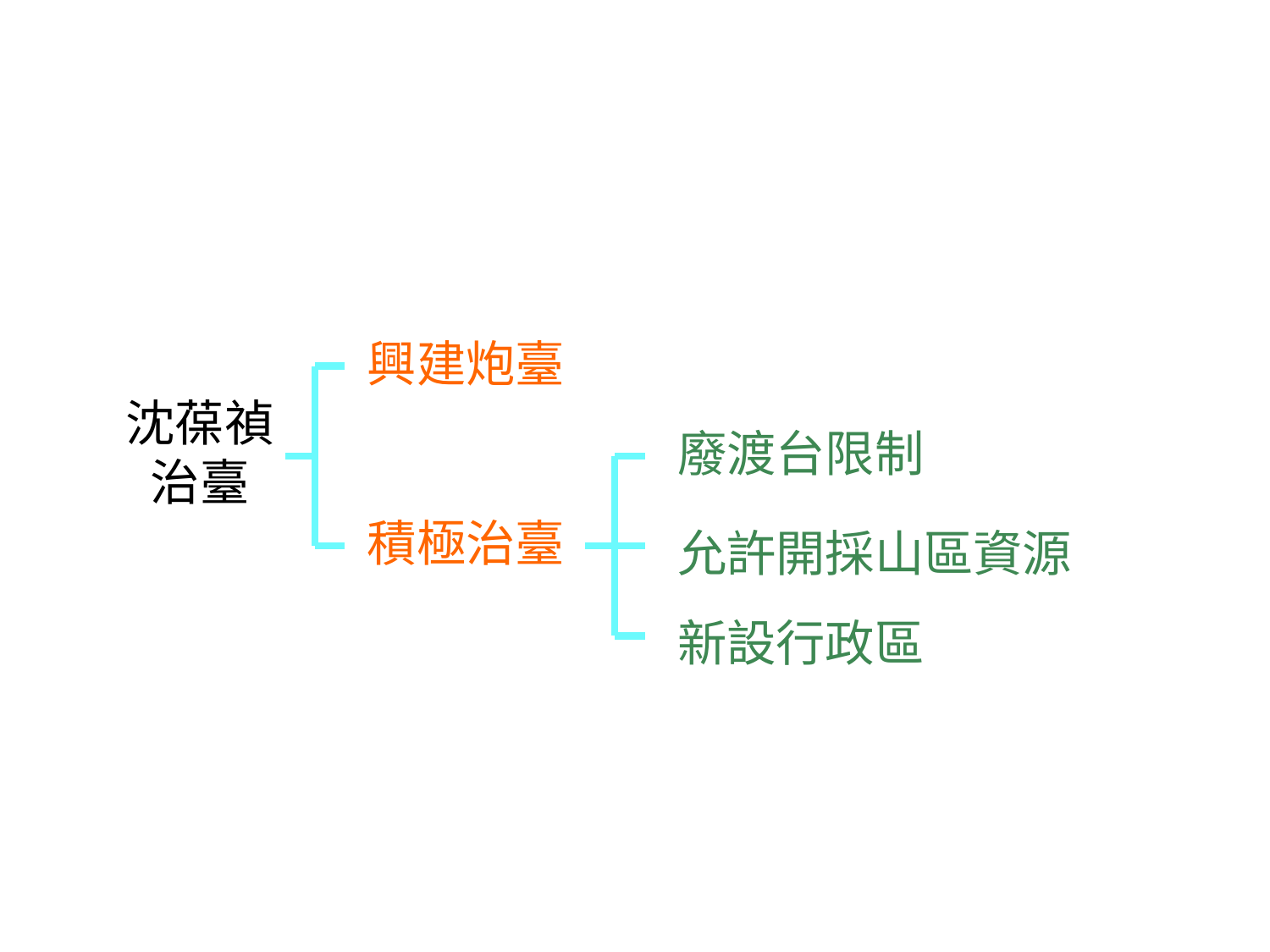

興建炮臺
沈葆禎
治臺
廢渡台限制
積極治臺
允許開採山區資源
新設行政區